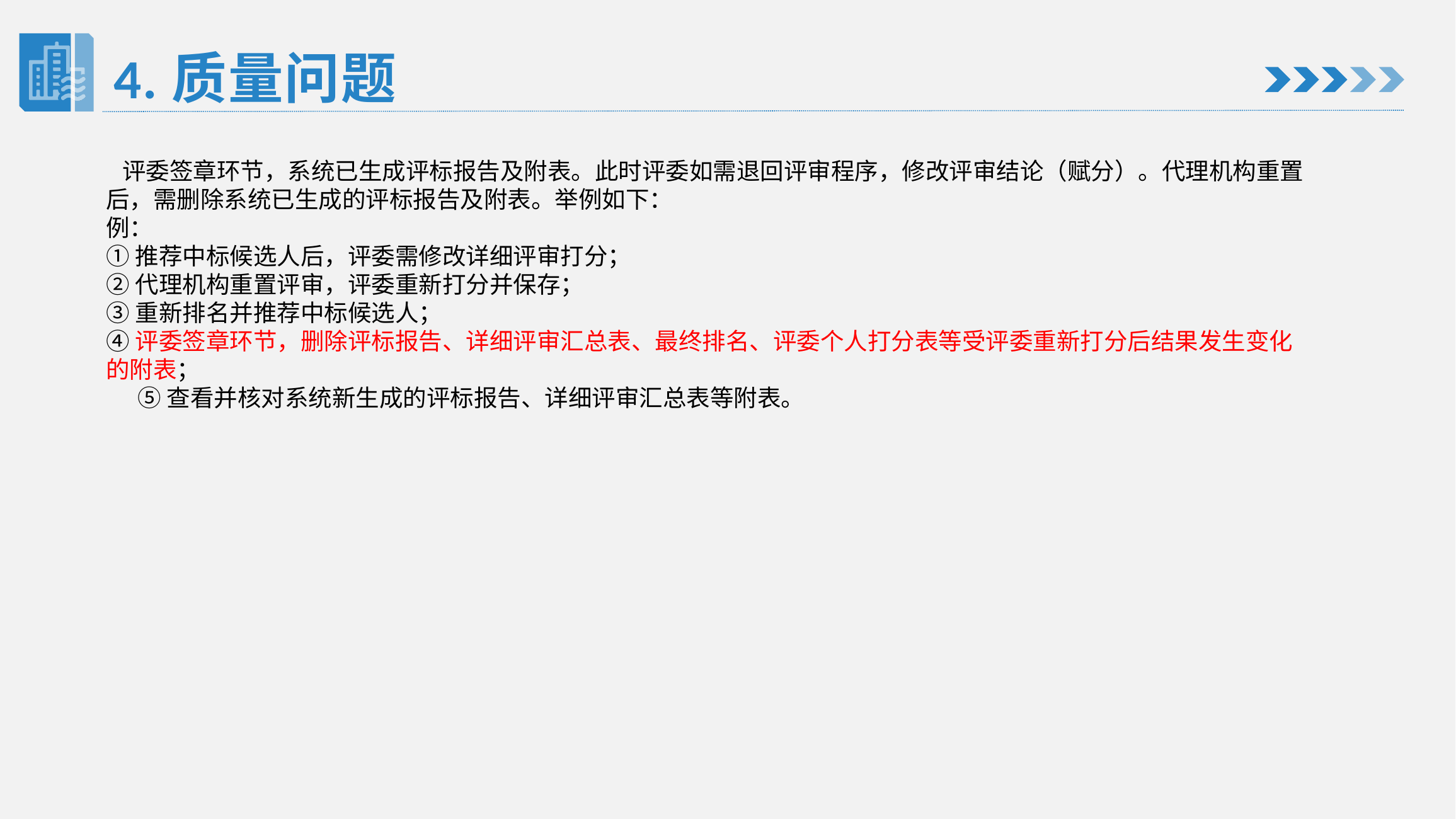

4.质量问题
  评委签章环节，系统已生成评标报告及附表。此时评委如需退回评审程序，修改评审结论（赋分）。代理机构重置后，需删除系统已生成的评标报告及附表。举例如下：例：①推荐中标候选人后，评委需修改详细评审打分；②代理机构重置评审，评委重新打分并保存；③重新排名并推荐中标候选人；④评委签章环节，删除评标报告、详细评审汇总表、最终排名、评委个人打分表等受评委重新打分后结果发生变化的附表；⑤查看并核对系统新生成的评标报告、详细评审汇总表等附表。